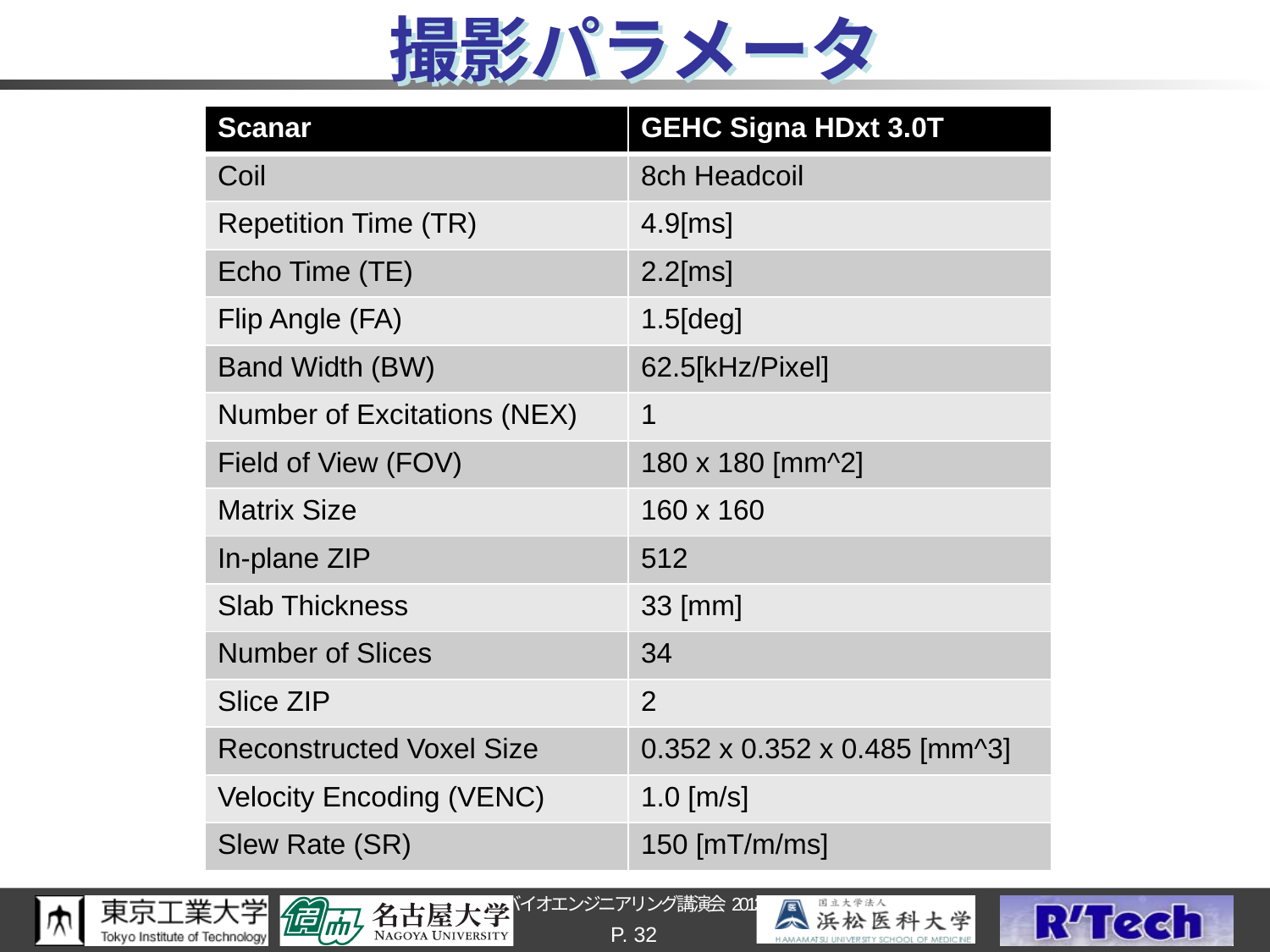

# 撮影パラメータ
| Scanar | GEHC Signa HDxt 3.0T |
| --- | --- |
| Coil | 8ch Headcoil |
| Repetition Time (TR) | 4.9[ms] |
| Echo Time (TE) | 2.2[ms] |
| Flip Angle (FA) | 1.5[deg] |
| Band Width (BW) | 62.5[kHz/Pixel] |
| Number of Excitations (NEX) | 1 |
| Field of View (FOV) | 180 x 180 [mm^2] |
| Matrix Size | 160 x 160 |
| In-plane ZIP | 512 |
| Slab Thickness | 33 [mm] |
| Number of Slices | 34 |
| Slice ZIP | 2 |
| Reconstructed Voxel Size | 0.352 x 0.352 x 0.485 [mm^3] |
| Velocity Encoding (VENC) | 1.0 [m/s] |
| Slew Rate (SR) | 150 [mT/m/ms] |
P. 32